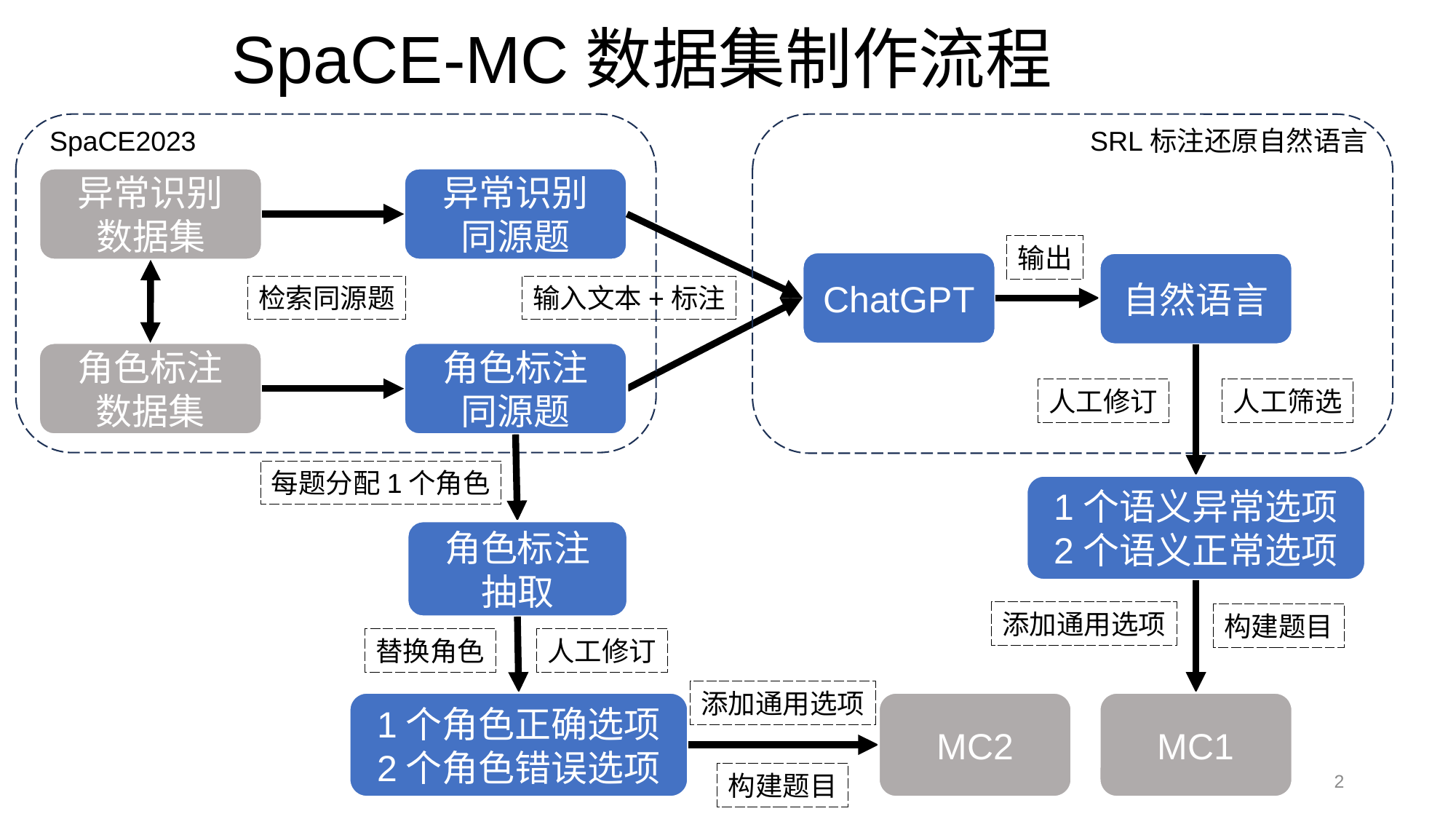

SpaCE-MC数据集制作流程

SpaCE2023
SRL标注还原自然语言
异常识别
数据集
异常识别
同源题
输出
ChatGPT
自然语言
输入文本+标注
检索同源题
角色标注
数据集
角色标注
同源题
人工修订
人工筛选
每题分配1个角色
1个语义异常选项
2个语义正常选项
角色标注
抽取
添加通用选项
构建题目
人工修订
替换角色
添加通用选项
1个角色正确选项
2个角色错误选项
MC2
MC1
构建题目
2